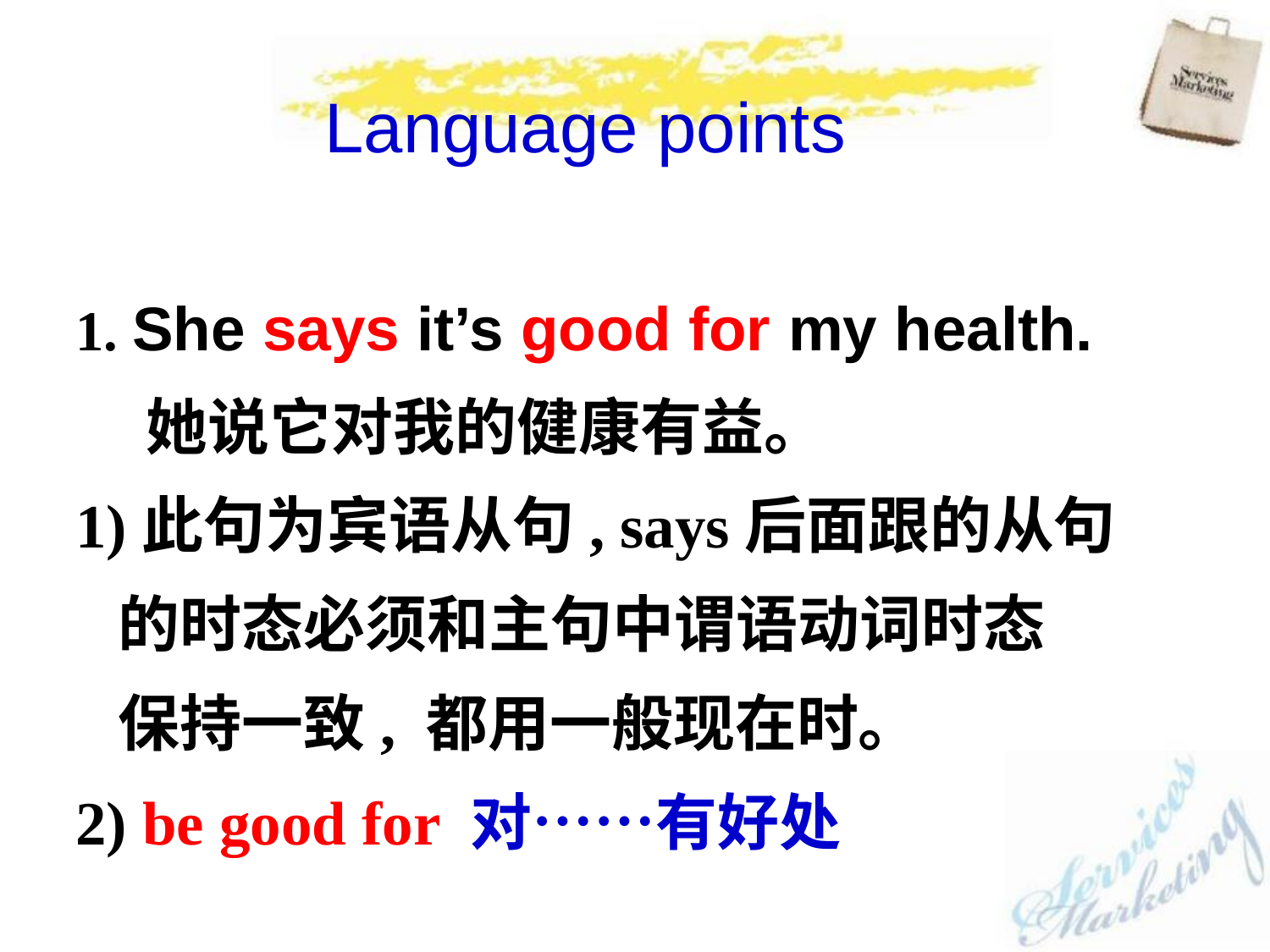

Language points
1. She says it’s good for my health.
    她说它对我的健康有益。
1)此句为宾语从句, says后面跟的从句
  的时态必须和主句中谓语动词时态
  保持一致, 都用一般现在时。
2) be good for 对……有好处